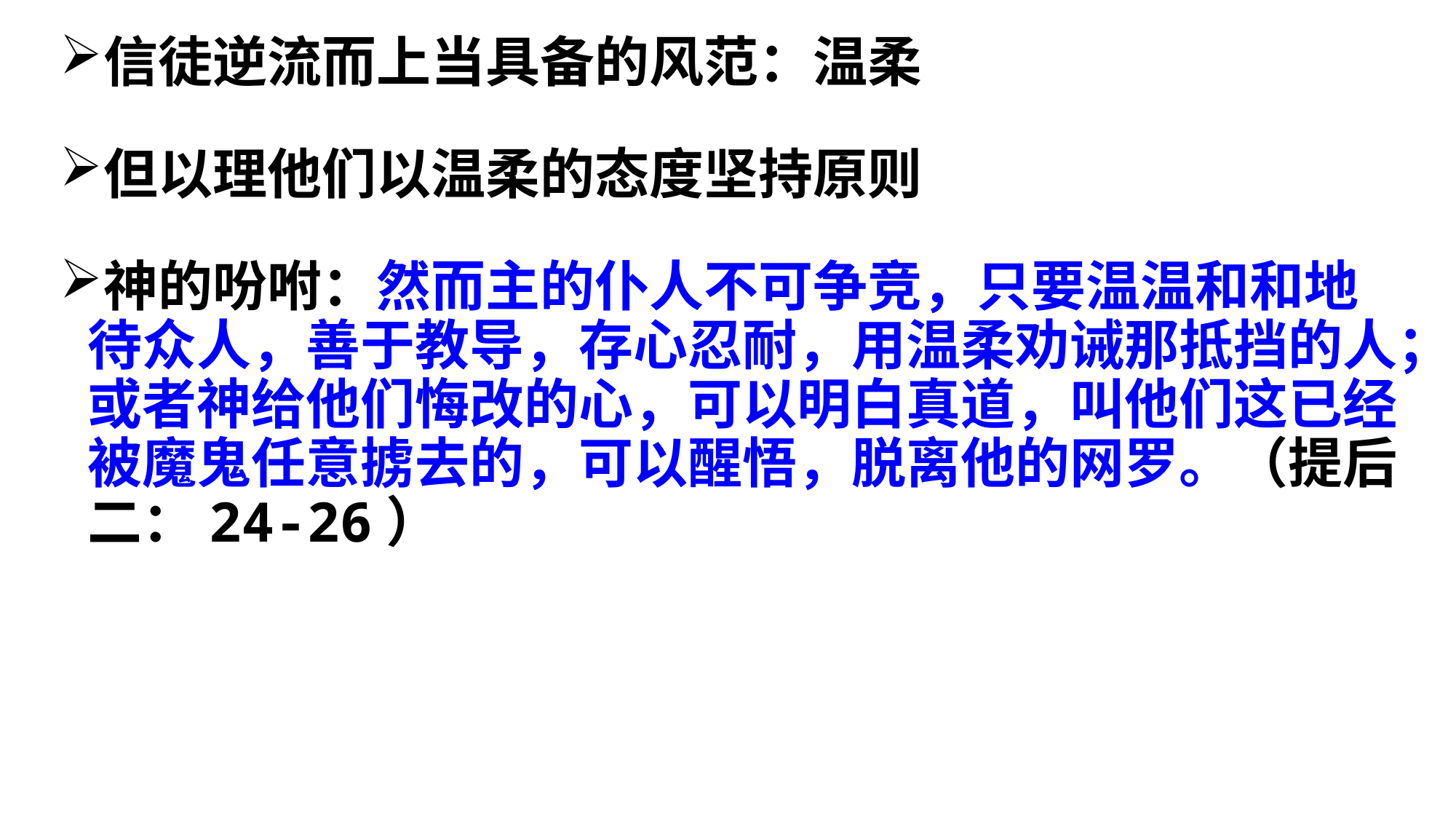

信徒逆流而上当具备的风范：温柔

但以理他们以温柔的态度坚持原则

神的吩咐：然而主的仆人不可争竞，只要温温和和地待众人，善于教导，存心忍耐，用温柔劝诫那抵挡的人；或者神给他们悔改的心，可以明白真道，叫他们这已经被魔鬼任意掳去的，可以醒悟，脱离他的网罗。（提后二：24-26）